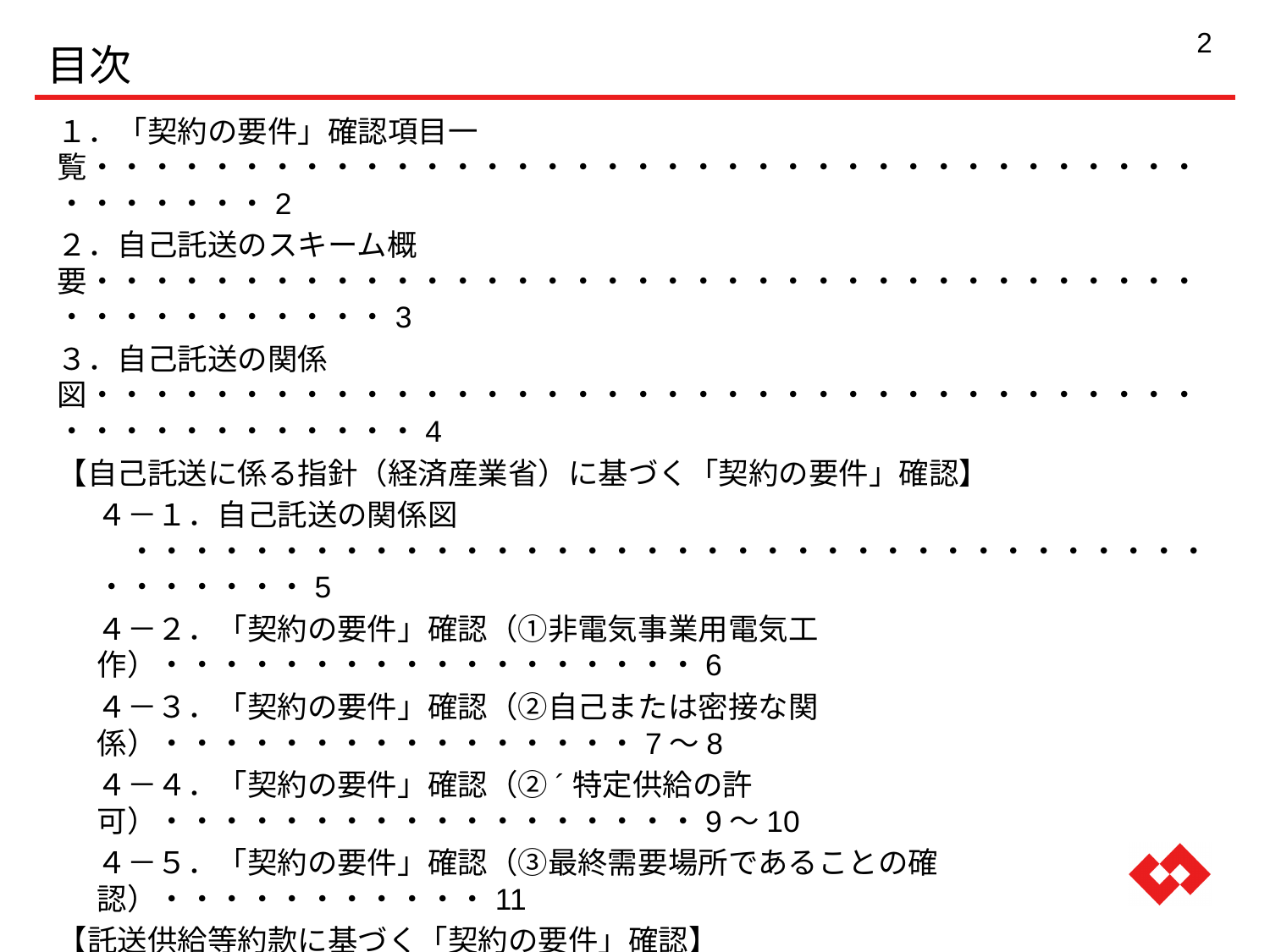

2
目次
１．「契約の要件」確認項目一覧・・・・・・・・・・・・・・・・・・・・・・・・・・・・・・・・・・・・・・・・・・・・2
２．自己託送のスキーム概要・・・・・・・・・・・・・・・・・・・・・・・・・・・・・・・・・・・・・・・・・・・・・・・・3
３．自己託送の関係図・・・・・・・・・・・・・・・・・・・・・・・・・・・・・・・・・・・・・・・・・・・・・・・・・4
【自己託送に係る指針（経済産業省）に基づく「契約の要件」確認】
４－１．自己託送の関係図　・・・・・・・・・・・・・・・・・・・・・・・・・・・・・・・・・・・・・・・・・・・5
４－２．「契約の要件」確認（①非電気事業用電気工作）・・・・・・・・・・・・・・・・・・6
４－３．「契約の要件」確認（②自己または密接な関係）・・・・・・・・・・・・・・・・7～8
４－４．「契約の要件」確認（②´特定供給の許可）・・・・・・・・・・・・・・・・・・9～10
４－５．「契約の要件」確認（③最終需要場所であることの確認）・・・・・・・・・・・11
【託送供給等約款に基づく「契約の要件」確認】
５－１．「契約の要件」確認（④発電側：計画値同時同量の遵守）・・・・・・・・・・・12
５－２．「契約の要件」確認（④需要側：計画値同時同量の遵守）・・・・・・・・・・・13
５－３．「契約の要件」確認（④計画値同時同量の遵守）・・・・・・・・・・・・・・14～15
※太陽光等の変動電源のみでの自己託送の場合
６．参考データ（年間の発電予測実績等）・・・・・・・・・・・・・・・・・・・・・・・・・・・・・・・・・・16
７．参考データ（発電量予測と需要量予測を比較したロードカーブ）・・・・・・・・・・・・・・・17
８．その他参考データ・・・・・・・・・・・・・・・・・・・・・・・・・・・・・・・・・・・・・・・・・・・・・・・・・18～19